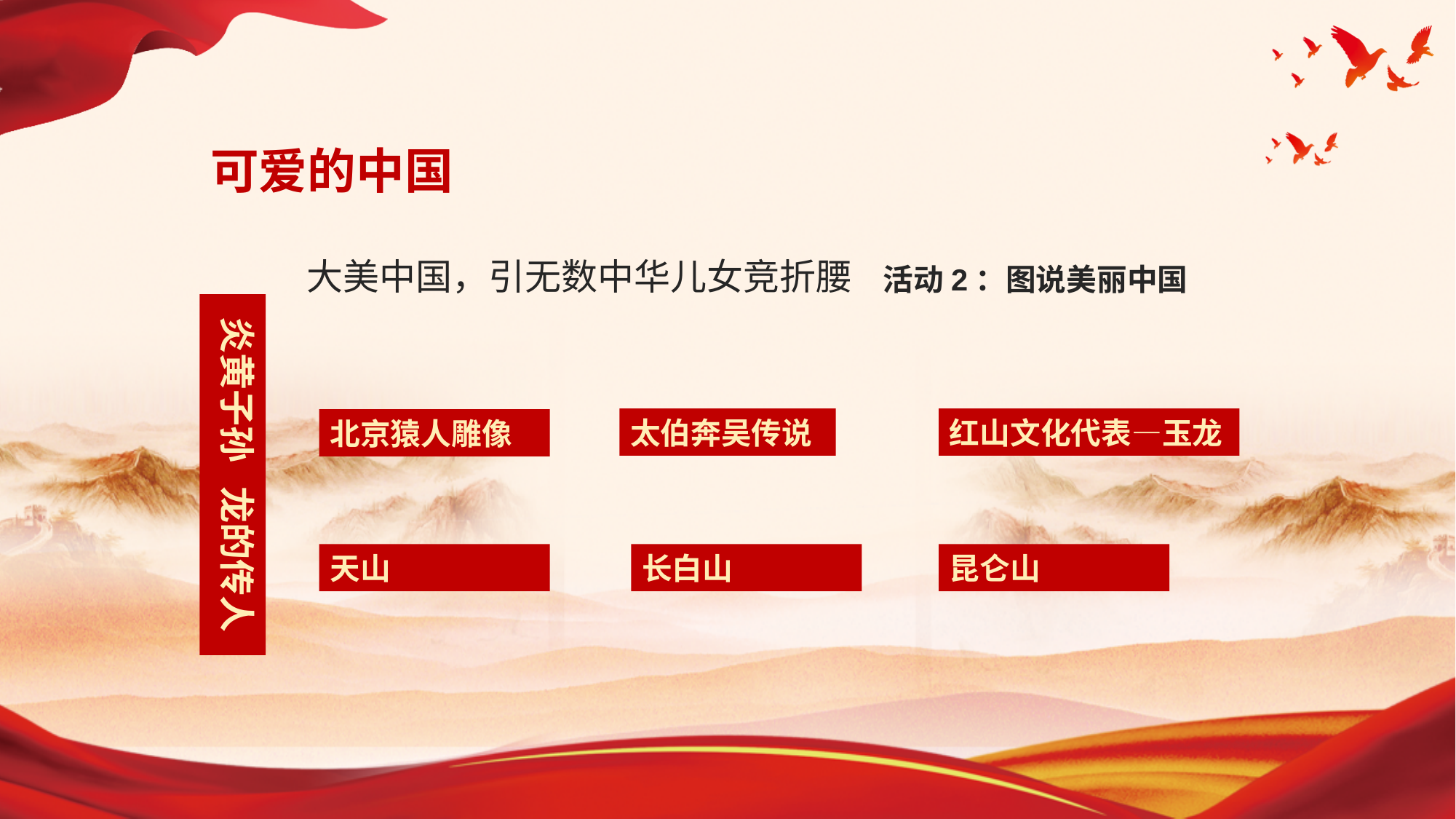

可爱的中国
大美中国，引无数中华儿女竞折腰
活动2：图说美丽中国
炎黄子孙   龙的传人
太伯奔吴传说
红山文化代表—玉龙
北京猿人雕像
天山
长白山
昆仑山